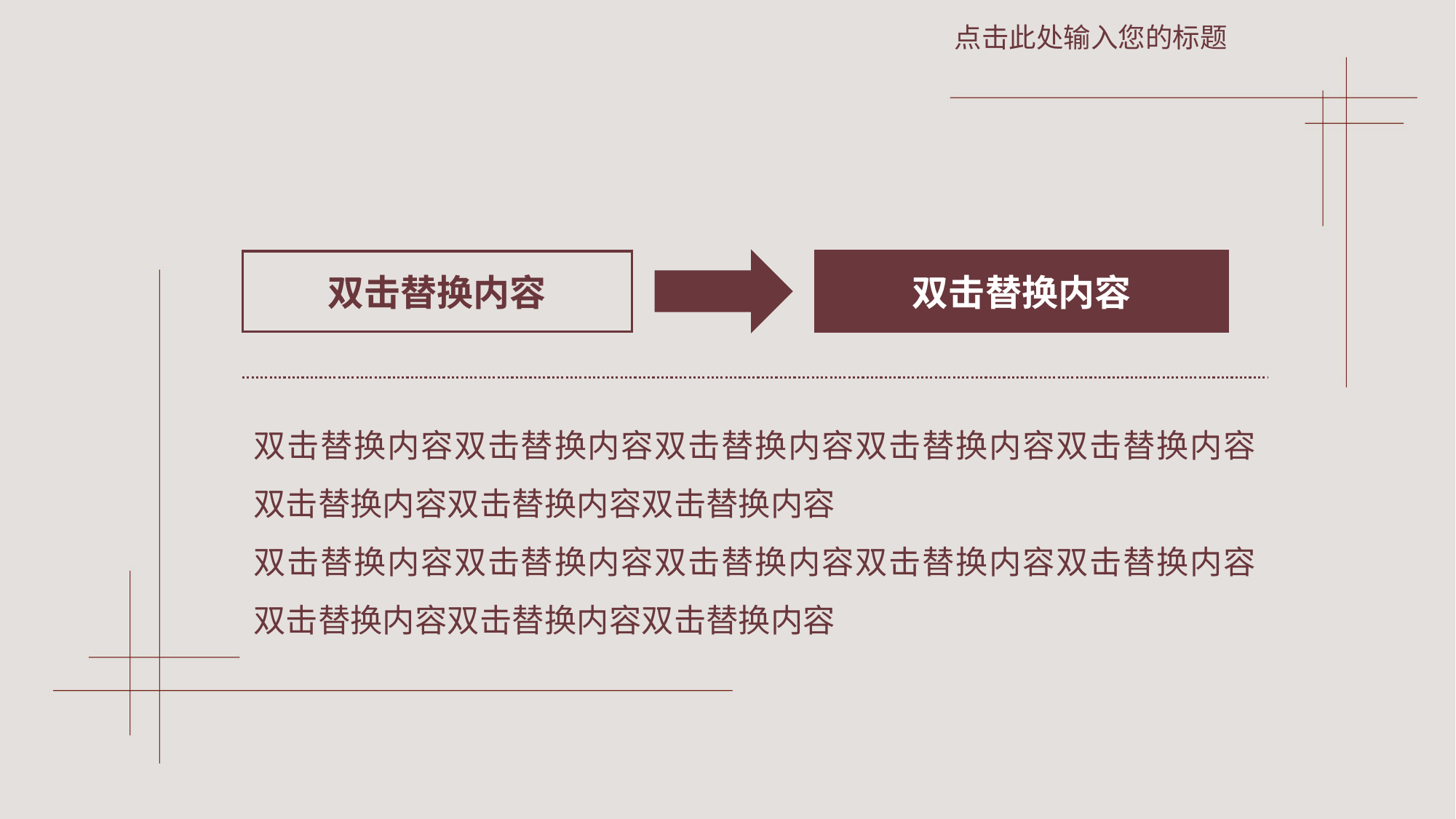

点击此处输入您的标题
双击替换内容

双击替换内容
双击替换内容双击替换内容双击替换内容双击替换内容双击替换内容双击替换内容双击替换内容双击替换内容
双击替换内容双击替换内容双击替换内容双击替换内容双击替换内容双击替换内容双击替换内容双击替换内容